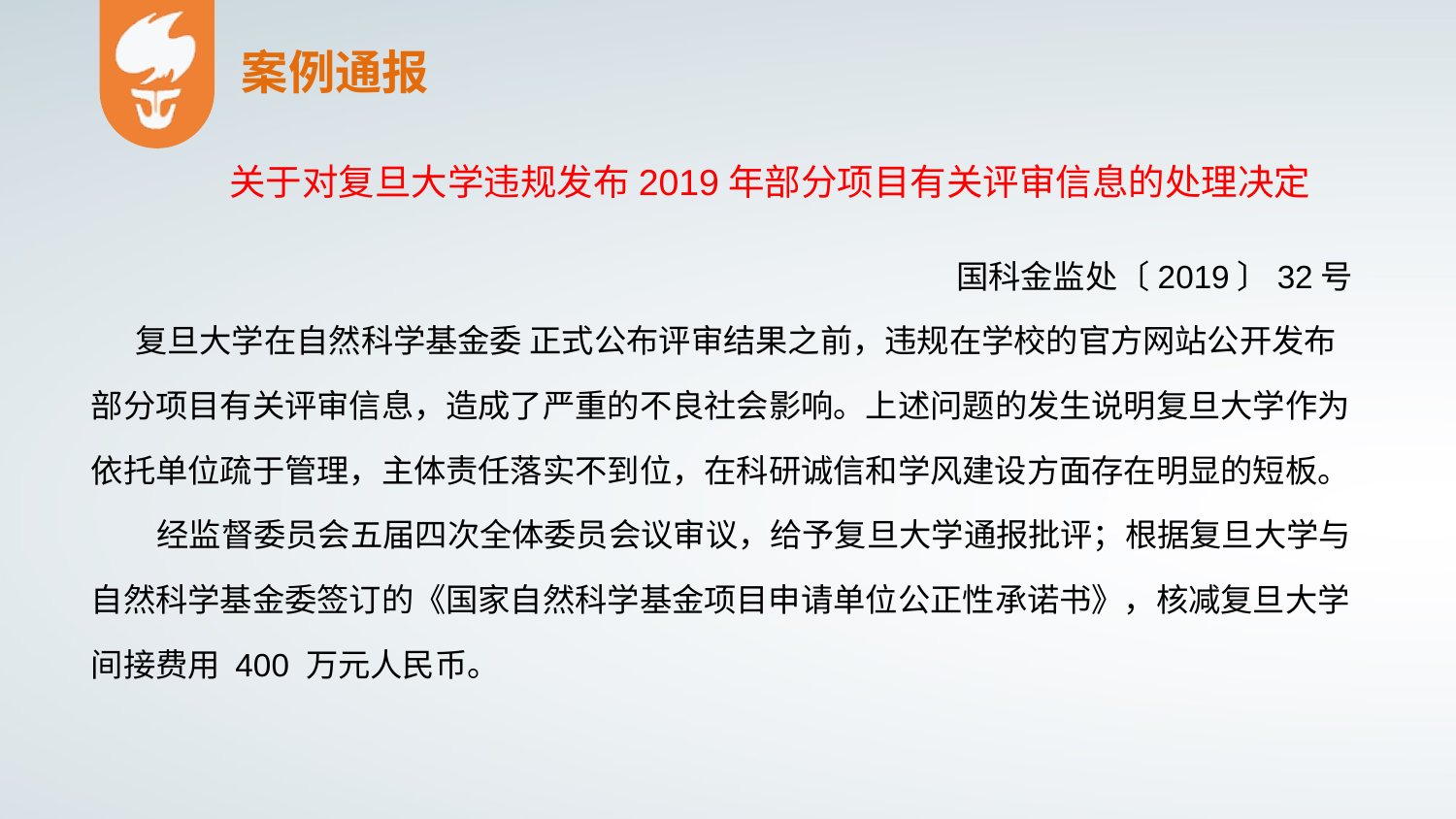

案例通报
关于对复旦大学违规发布2019年部分项目有关评审信息的处理决定
国科金监处〔2019〕32号
     复旦大学在自然科学基金委 正式公布评审结果之前，违规在学校的官方网站公开发布部分项目有关评审信息，造成了严重的不良社会影响。上述问题的发生说明复旦大学作为依托单位疏于管理，主体责任落实不到位，在科研诚信和学风建设方面存在明显的短板。
        经监督委员会五届四次全体委员会议审议，给予复旦大学通报批评；根据复旦大学与自然科学基金委签订的《国家自然科学基金项目申请单位公正性承诺书》，核减复旦大学间接费用 400 万元人民币。